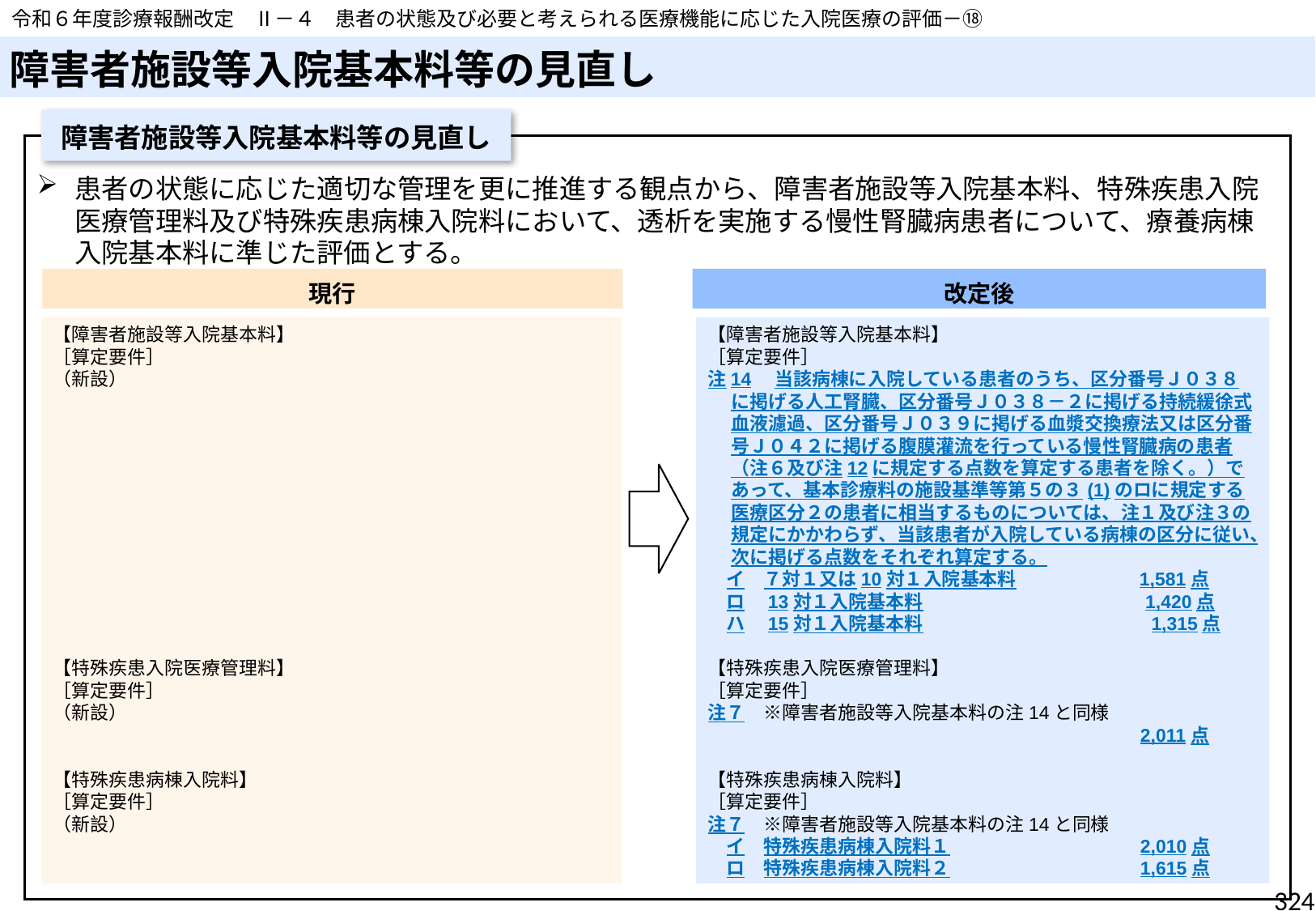

令和６年度診療報酬改定　Ⅱ－４　患者の状態及び必要と考えられる医療機能に応じた入院医療の評価－⑱
# 障害者施設等入院基本料等の見直し
障害者施設等入院基本料等の見直し

患者の状態に応じた適切な管理を更に推進する観点から、障害者施設等入院基本料、特殊疾患入院医療管理料及び特殊疾患病棟入院料において、透析を実施する慢性腎臓病患者について、療養病棟入院基本料に準じた評価とする。

現行
改定後
【障害者施設等入院基本料】
［算定要件］
注14　当該病棟に入院している患者のうち、区分番号Ｊ０３８に掲げる人工腎臓、区分番号Ｊ０３８－２に掲げる持続緩徐式血液濾過、区分番号Ｊ０３９に掲げる血漿交換療法又は区分番号Ｊ０４２に掲げる腹膜灌流を行っている慢性腎臓病の患者（注６及び注12に規定する点数を算定する患者を除く。）であって、基本診療料の施設基準等第５の３(1)のロに規定する医療区分２の患者に相当するものについては、注１及び注３の規定にかかわらず、当該患者が入院している病棟の区分に従い、次に掲げる点数をそれぞれ算定する。
　イ　７対１又は10対１入院基本料      　　　　　1,581点
　ロ　13対１入院基本料  　　　　　　　 　　　　1,420点
　ハ　15対１入院基本料　　　　　　　　　　　　1,315点

【特殊疾患入院医療管理料】
［算定要件］
注７　※障害者施設等入院基本料の注14と同様
　　　　　　　　　　　　　　　　　　　　　　　2,011点

【特殊疾患病棟入院料】
［算定要件］
注７　※障害者施設等入院基本料の注14と同様
　イ　特殊疾患病棟入院料１　　　　　　　　　　2,010点
　ロ　特殊疾患病棟入院料２　　　　　　　　　　1,615点
【障害者施設等入院基本料】
［算定要件］
（新設）

【特殊疾患入院医療管理料】
［算定要件］
（新設）

【特殊疾患病棟入院料】
［算定要件］
（新設）

324